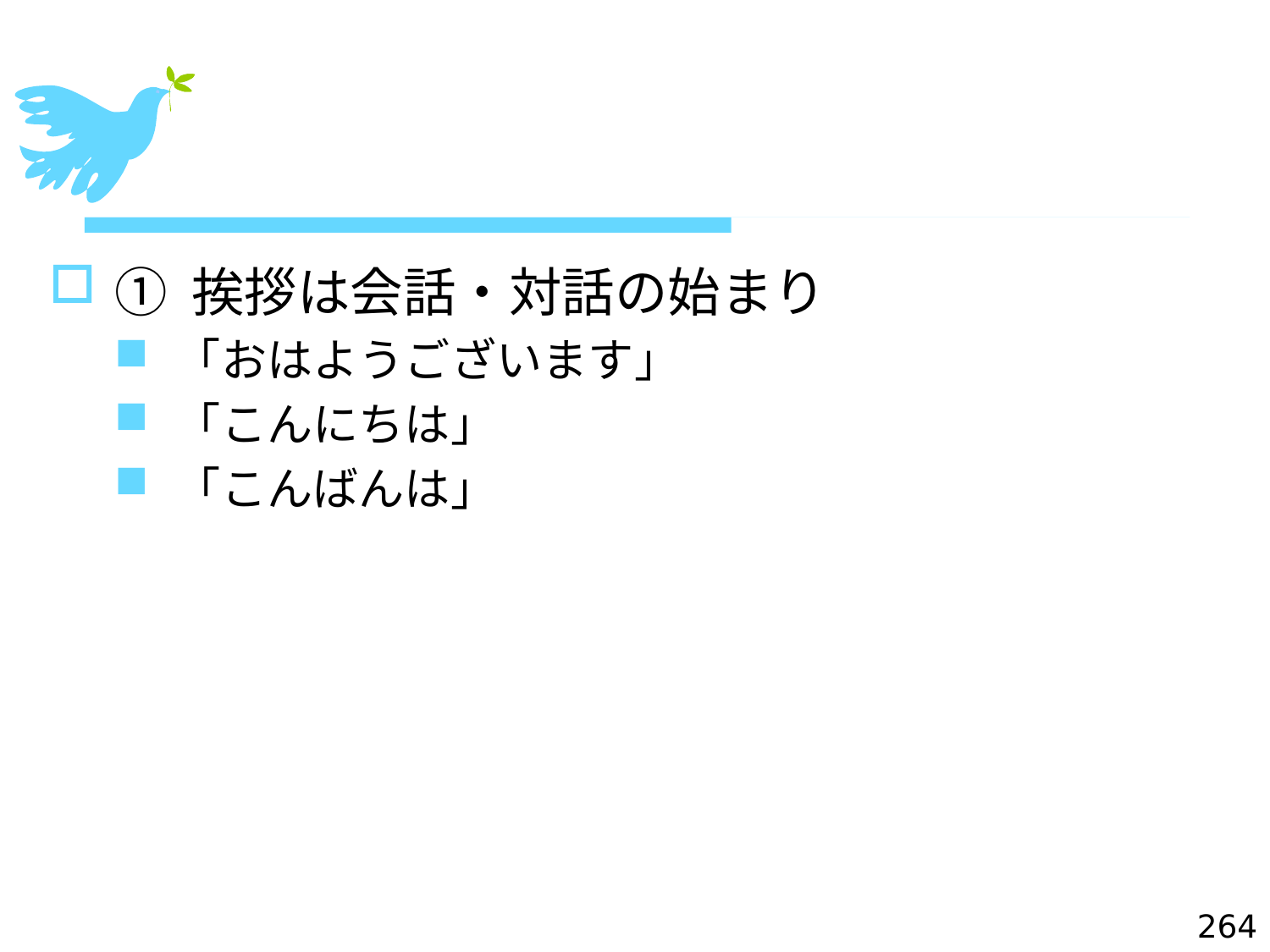

#
① 挨拶は会話・対話の始まり
「おはようございます」
「こんにちは」
「こんばんは」
264